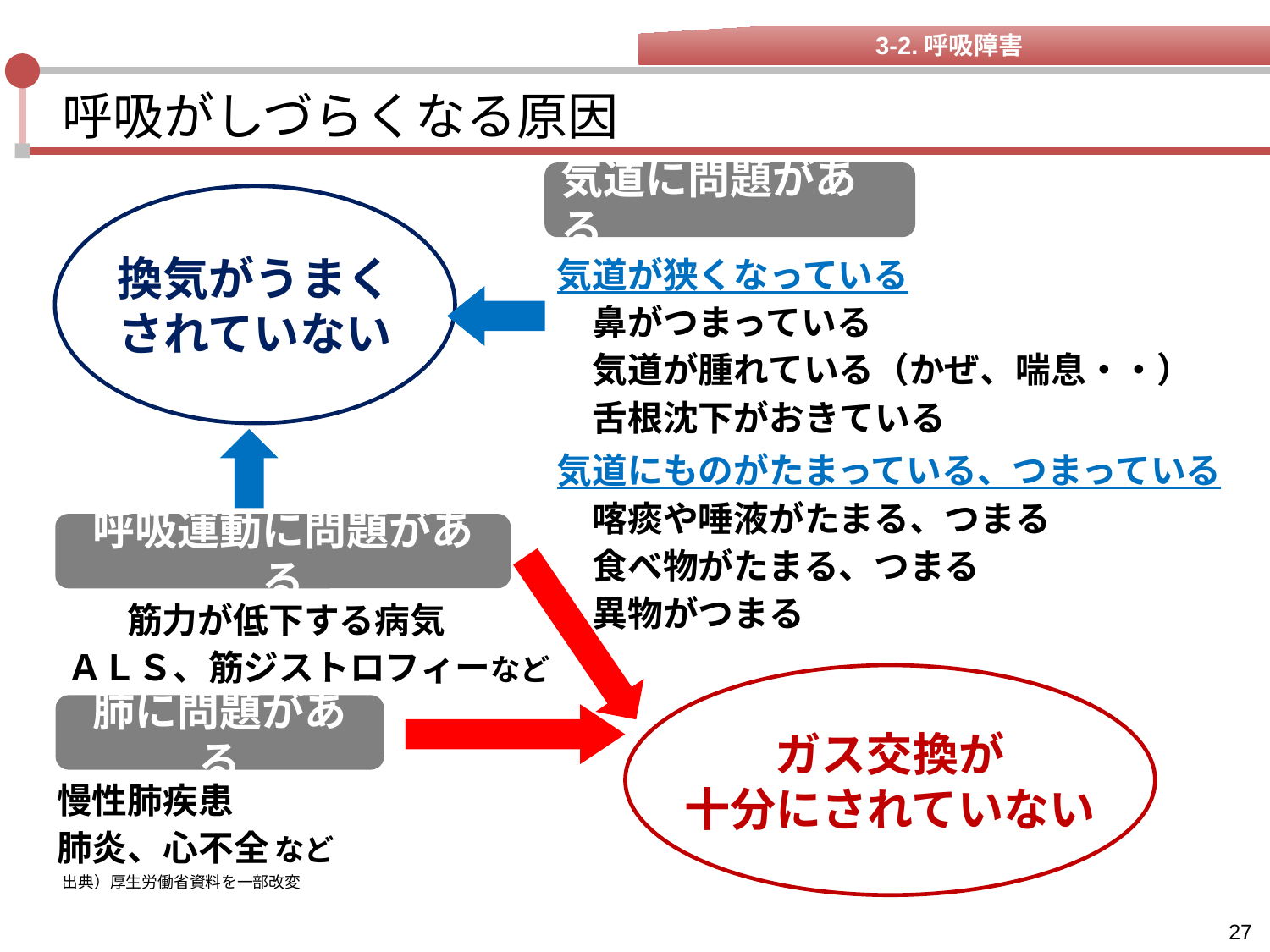

3-2.呼吸障害
# 呼吸がしづらくなる原因
気道に問題がある
換気がうまく
されていない
気道が狭くなっている
　鼻がつまっている
　気道が腫れている（かぜ、喘息・・）
　舌根沈下がおきている
気道にものがたまっている、つまっている
　喀痰や唾液がたまる、つまる
　食べ物がたまる、つまる
　異物がつまる

呼吸運動に問題がある

　　筋力が低下する病気
ＡＬＳ、筋ジストロフィーなど
ガス交換が
十分にされていない
肺に問題がある

慢性肺疾患
肺炎、心不全など
出典）厚生労働省資料を一部改変
27